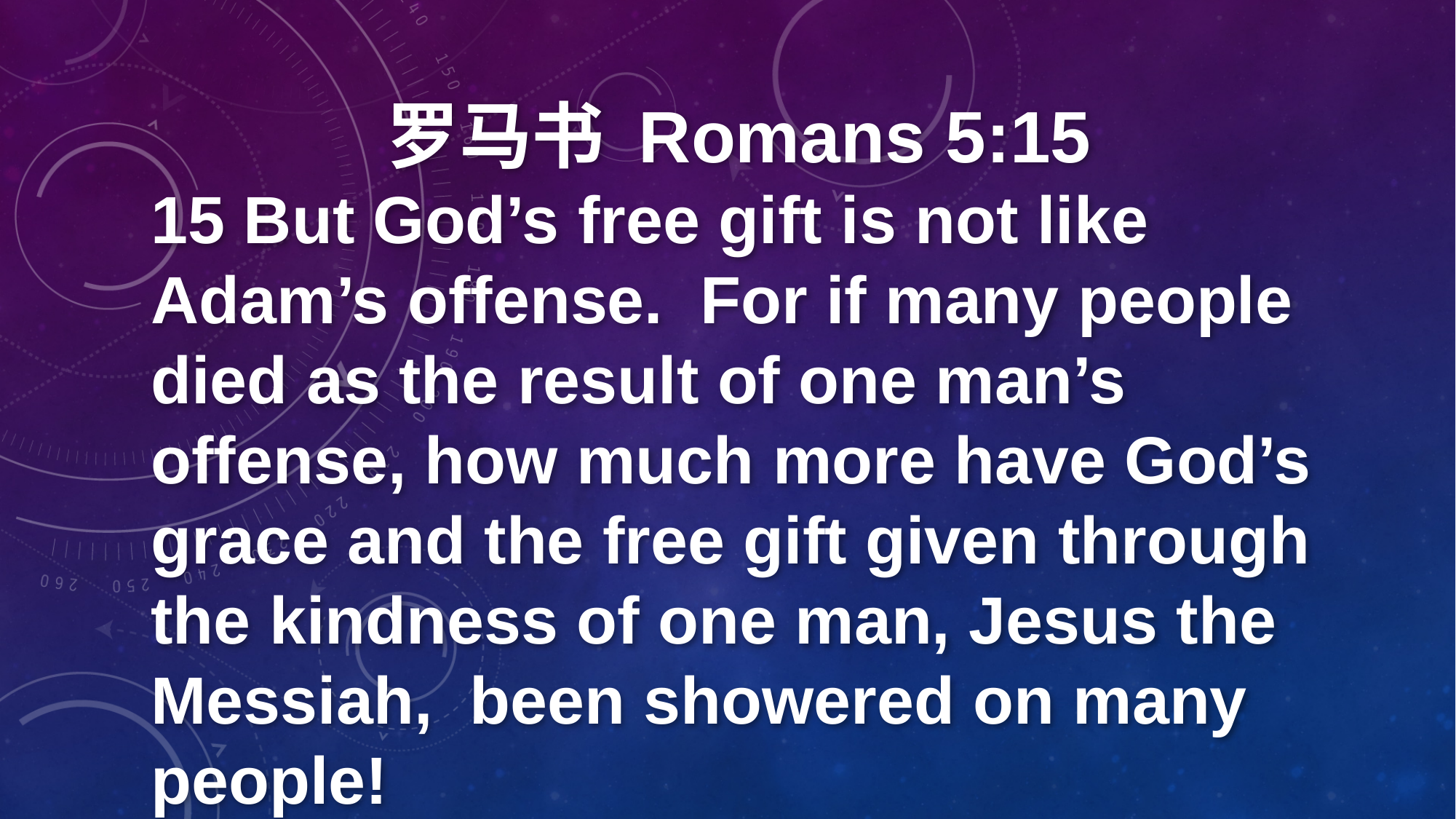

罗马书 Romans 5:15
15 But God’s free gift is not like Adam’s offense.  For if many people died as the result of one man’s offense, how much more have God’s grace and the free gift given through the kindness of one man, Jesus the Messiah,  been showered on many people!